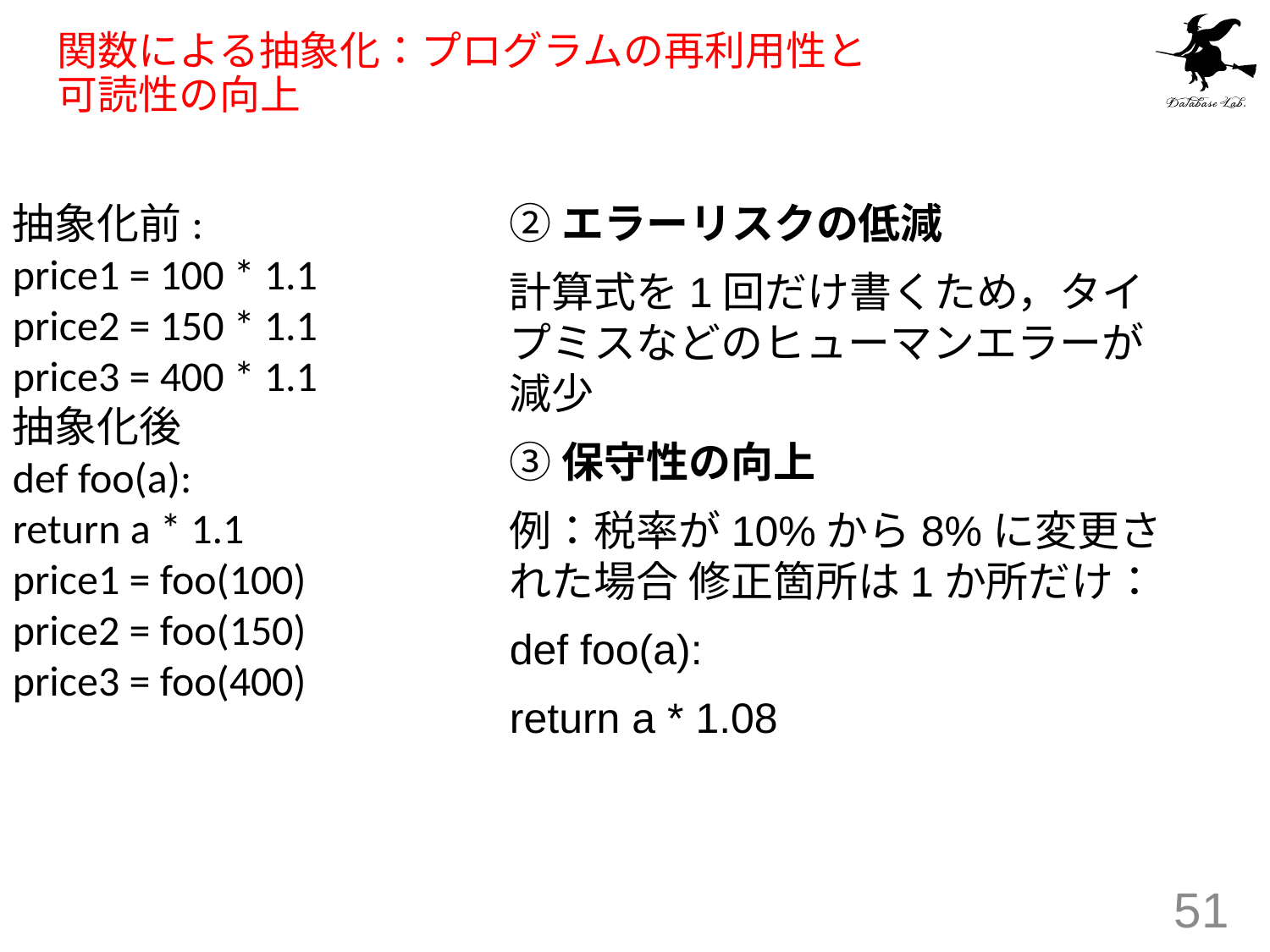

# 関数による抽象化：プログラムの再利用性と 可読性の向上
抽象化前:
price1 = 100 * 1.1
price2 = 150 * 1.1
price3 = 400 * 1.1
抽象化後
def foo(a):
return a * 1.1
price1 = foo(100)
price2 = foo(150)
price3 = foo(400)
②エラーリスクの低減
計算式を1回だけ書くため，タイプミスなどのヒューマンエラーが減少
③保守性の向上
例：税率が10%から8%に変更された場合 修正箇所は1か所だけ：
def foo(a):
return a * 1.08
51